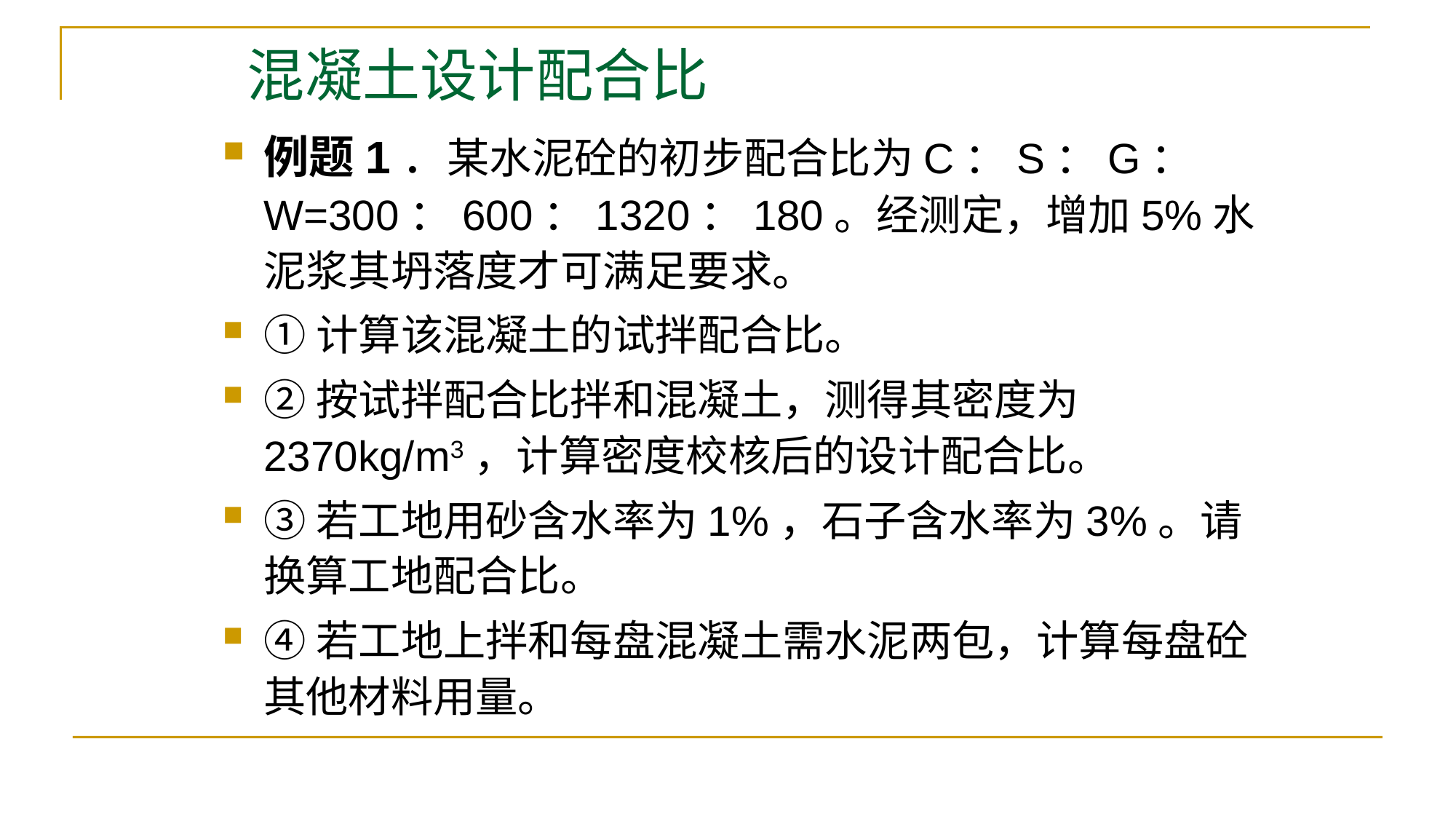

# 混凝土设计配合比
例题1．某水泥砼的初步配合比为C：S：G：W=300：600：1320：180。经测定，增加5%水泥浆其坍落度才可满足要求。
①计算该混凝土的试拌配合比。
②按试拌配合比拌和混凝土，测得其密度为2370kg/m3，计算密度校核后的设计配合比。
③若工地用砂含水率为1%，石子含水率为3%。请换算工地配合比。
④若工地上拌和每盘混凝土需水泥两包，计算每盘砼其他材料用量。